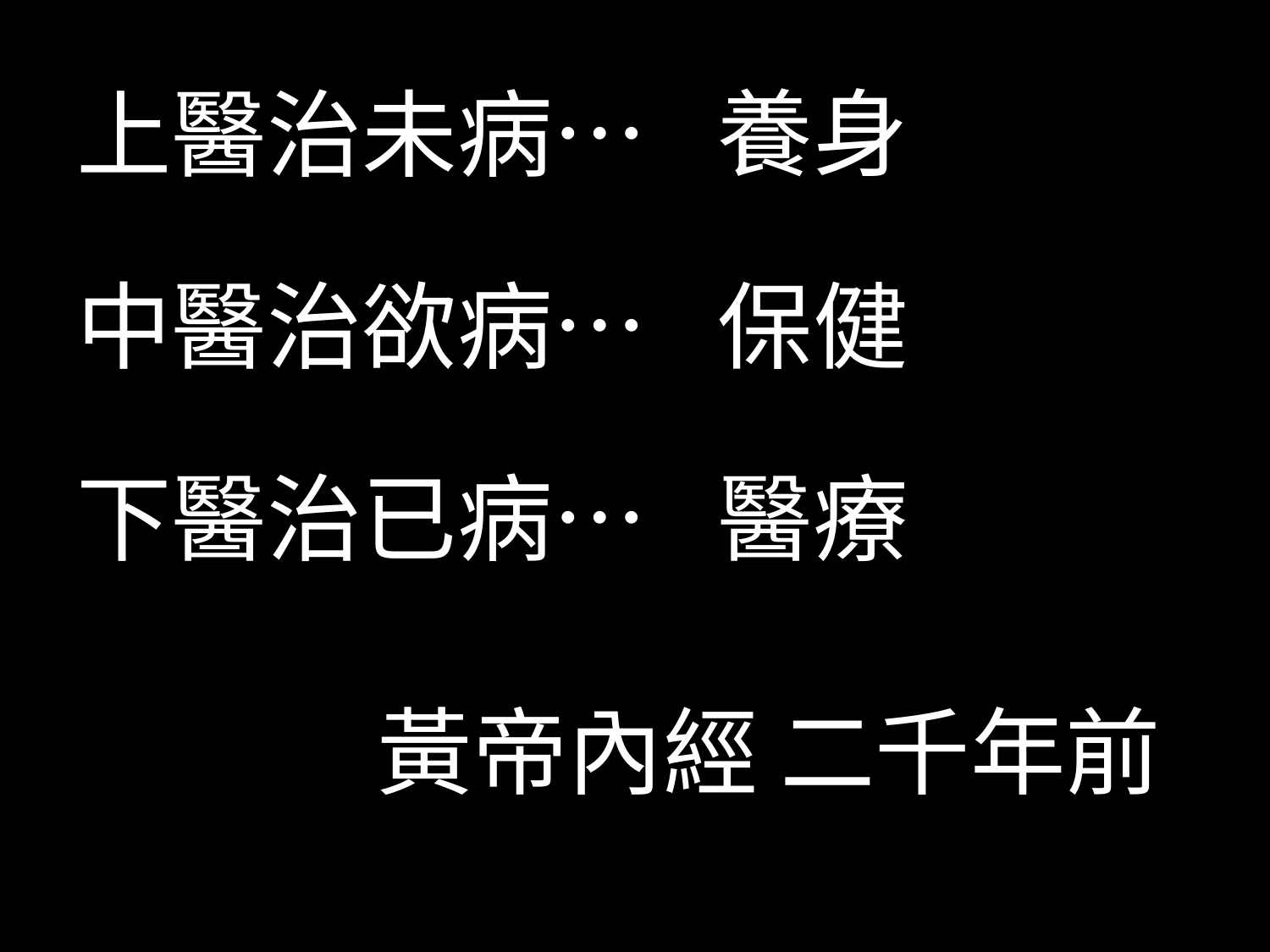

上醫治未病…

中醫治欲病…

下醫治已病…
養身

保健

醫療
黃帝內經 二千年前